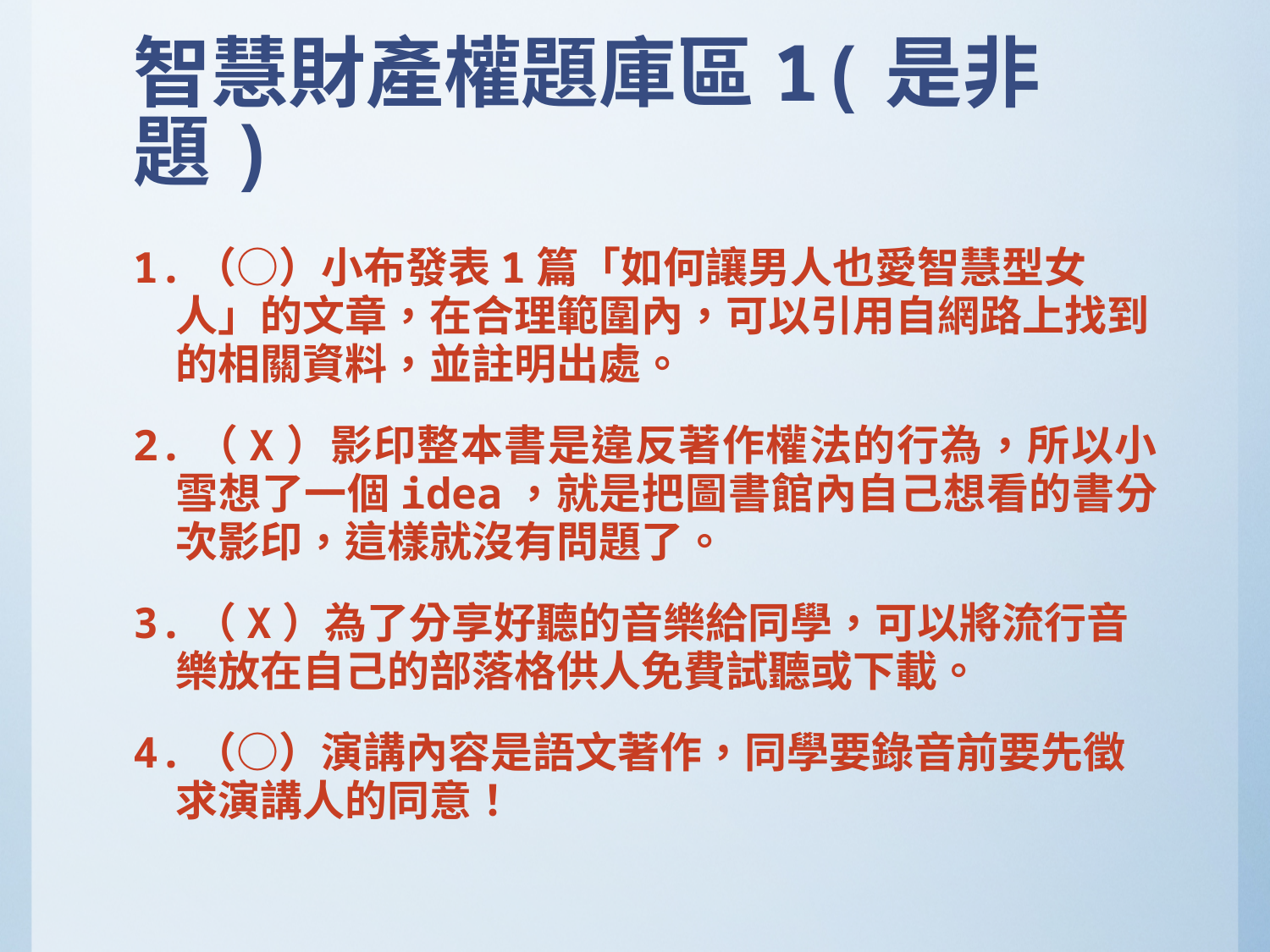

# 智慧財產權題庫區1(是非題)
1.（○）小布發表1篇「如何讓男人也愛智慧型女人」的文章，在合理範圍內，可以引用自網路上找到的相關資料，並註明出處。
2.（X）影印整本書是違反著作權法的行為，所以小雪想了一個idea，就是把圖書館內自己想看的書分次影印，這樣就沒有問題了。
3.（X）為了分享好聽的音樂給同學，可以將流行音樂放在自己的部落格供人免費試聽或下載。
4.（○）演講內容是語文著作，同學要錄音前要先徵求演講人的同意！